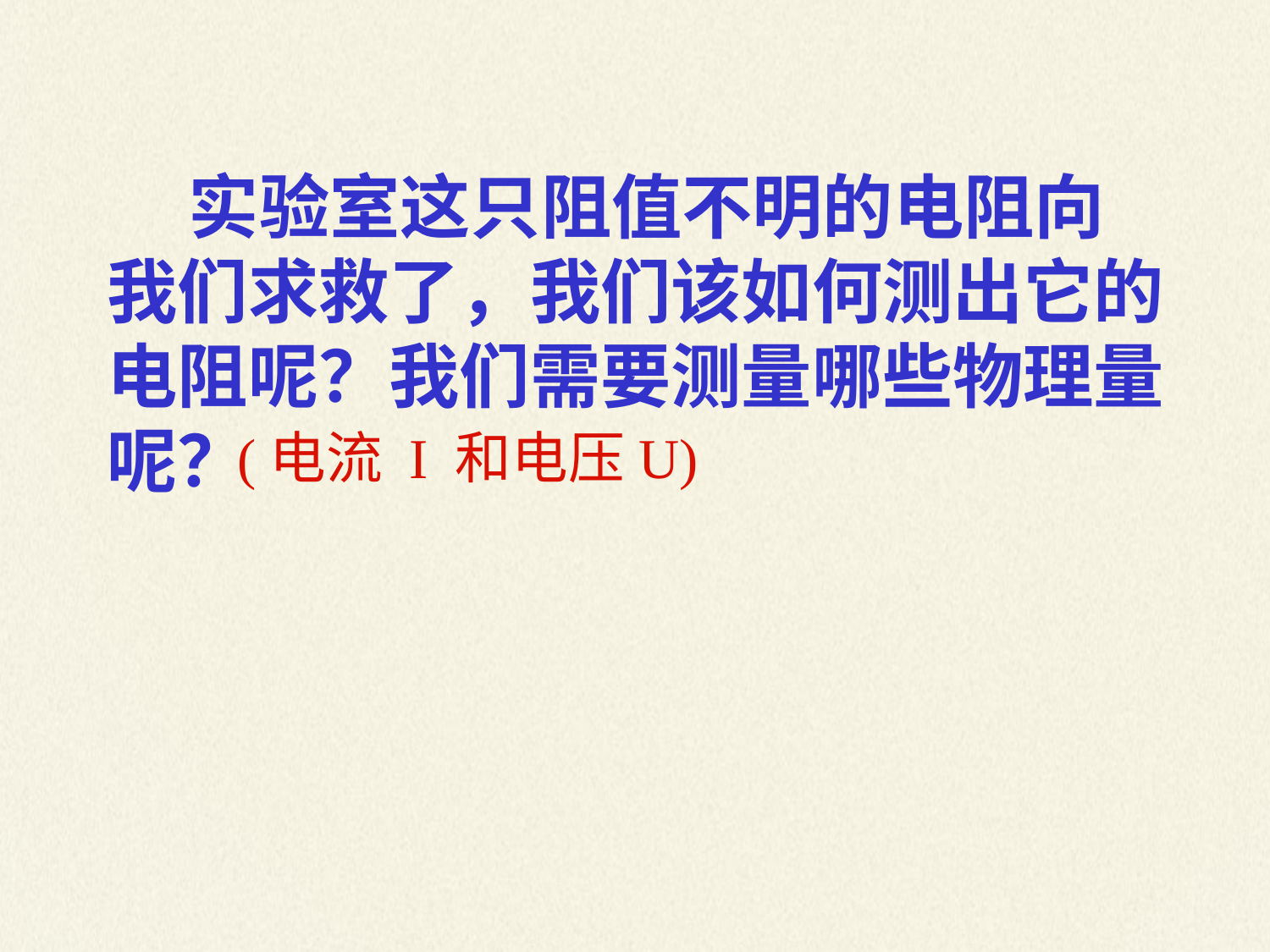

实验室这只阻值不明的电阻向我们求救了，我们该如何测出它的电阻呢？我们需要测量哪些物理量呢？
(电流 I 和电压U)